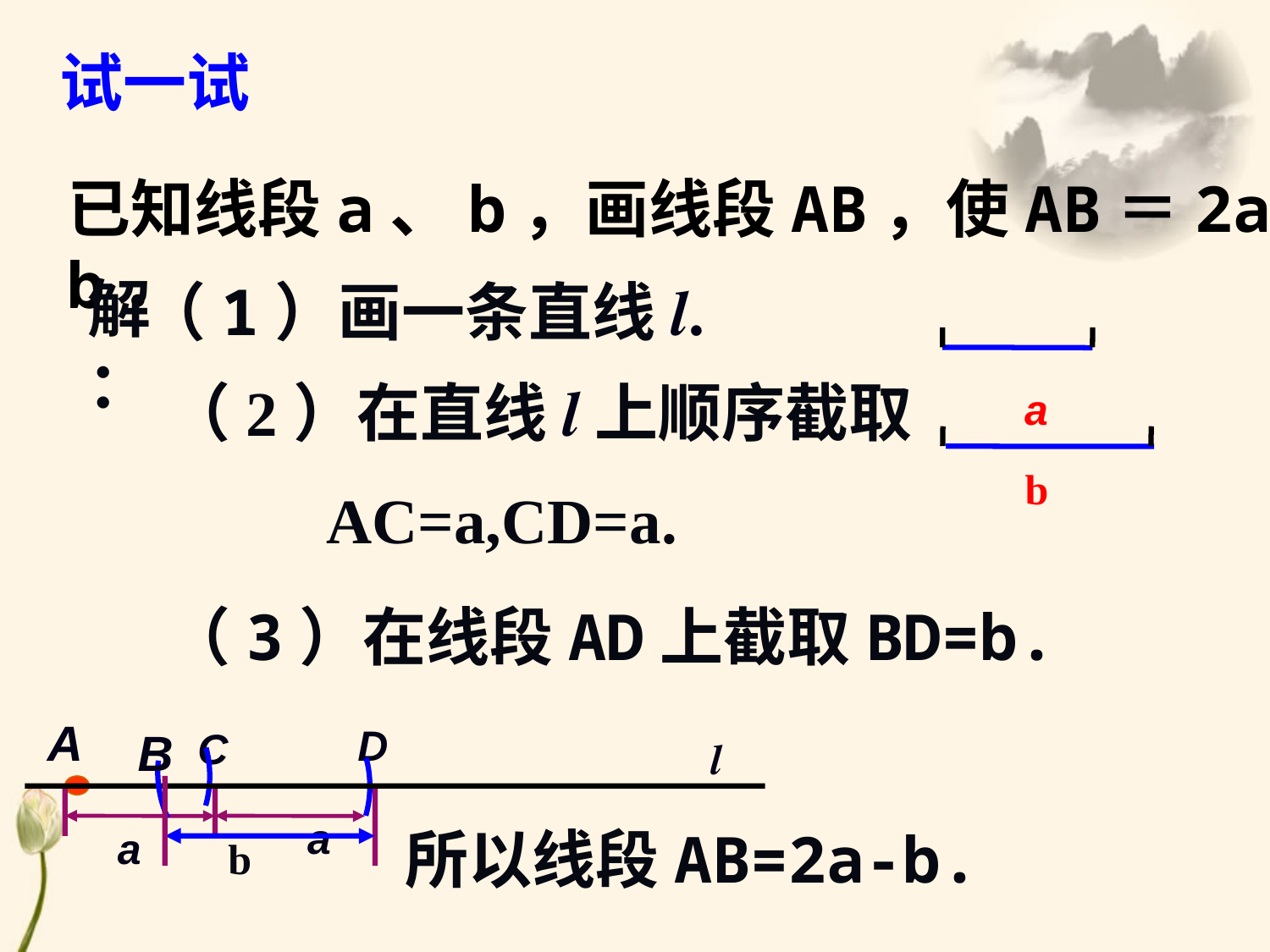

试一试
已知线段a、b，画线段AB，使AB＝2a-b．
解：
（1）画一条直线l.

a
（2）在直线l上顺序截取
          AC=a,CD=a.
b
（3）在线段AD上截取BD=b.
A
D
B
C
l

a
所以线段AB=2a-b.
a
b